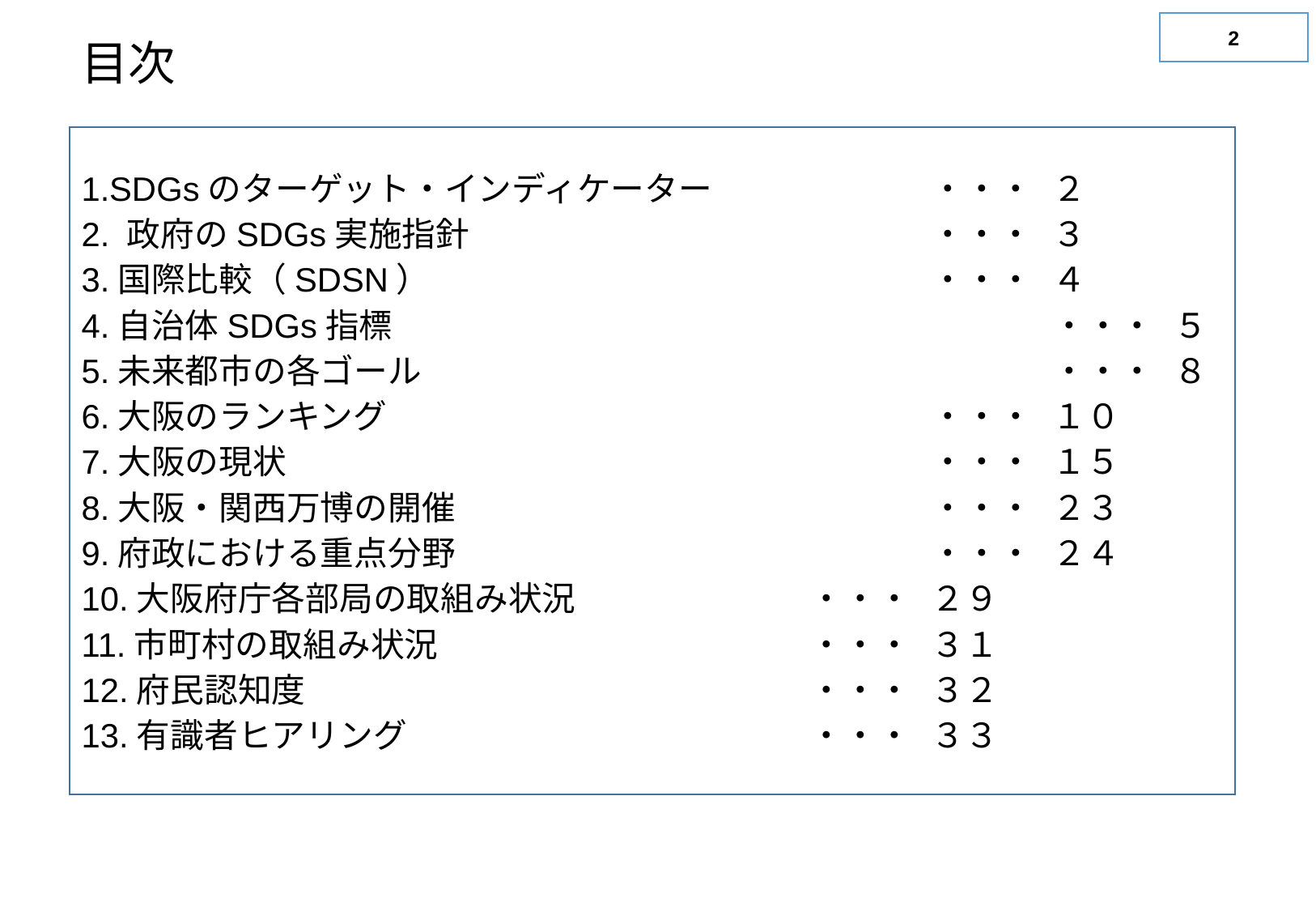

# 目次
1.SDGsのターゲット・インディケーター		・・・	２
2. 政府のSDGs実施指針　　　　　　　　　　		・・・	３
3.国際比較（SDSN） 　　　　　　　　　		・・・	４
4.自治体SDGs指標　　　　　　　　　　　　　　		・・・	５
5.未来都市の各ゴール　　　　　　　　　　　　　		・・・	８
6.大阪のランキング　　　　　　　　　　　		・・・	１０
7.大阪の現状　　　　　　　　　　　　　　		・・・	１５
8.大阪・関西万博の開催				・・・	２３
9.府政における重点分野				・・・	２４
10.大阪府庁各部局の取組み状況　		・・・	２９
11.市町村の取組み状況　　			・・・	３１
12.府民認知度　　　　　　　			・・・	３２
13.有識者ヒアリング				・・・	３３